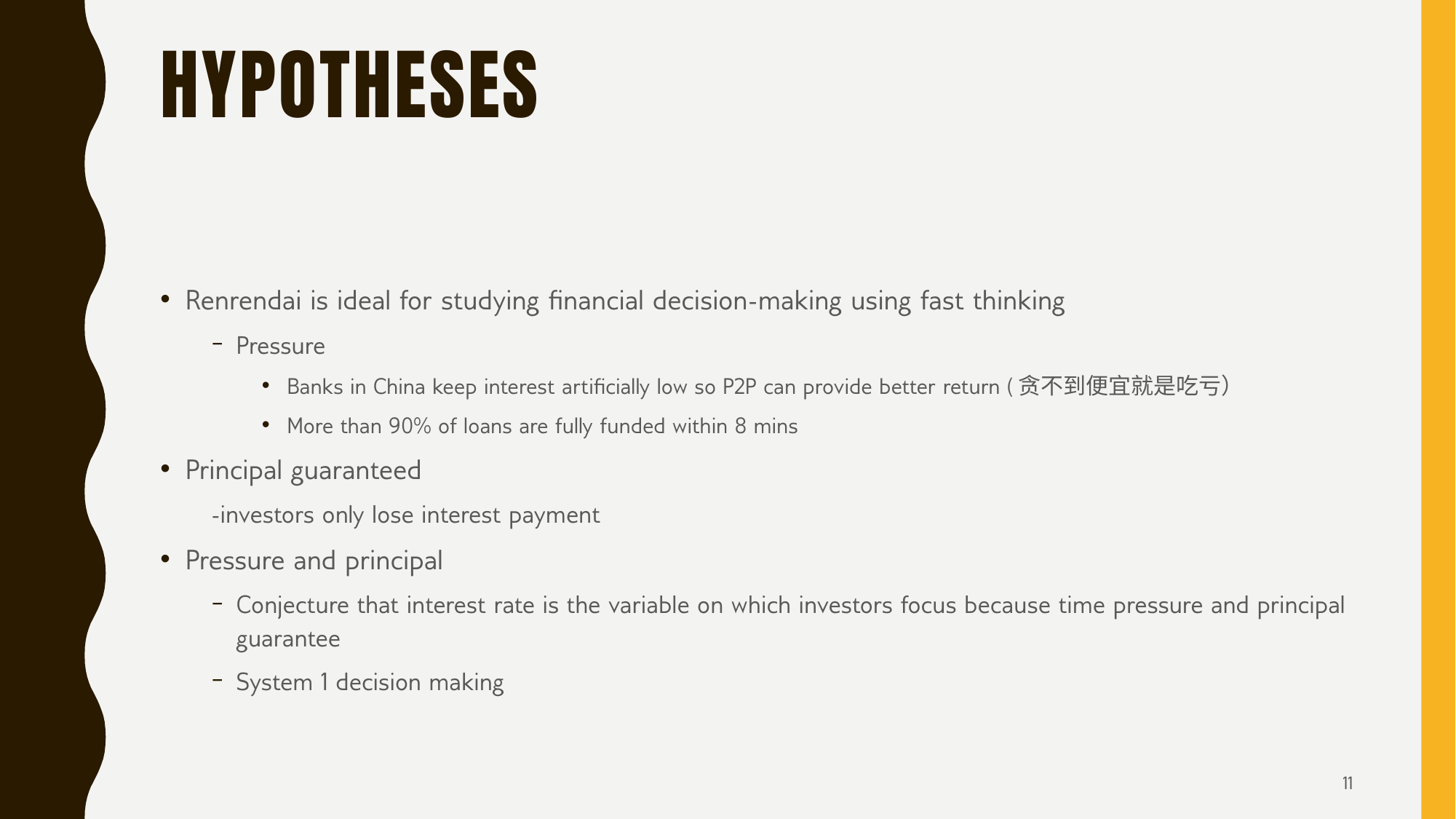

# Hypotheses
Renrendai is ideal for studying financial decision-making using fast thinking
Pressure
Banks in China keep interest artificially low so P2P can provide better return (贪不到便宜就是吃亏）
More than 90% of loans are fully funded within 8 mins
Principal guaranteed
-investors only lose interest payment
Pressure and principal
Conjecture that interest rate is the variable on which investors focus because time pressure and principal guarantee
System 1 decision making
11